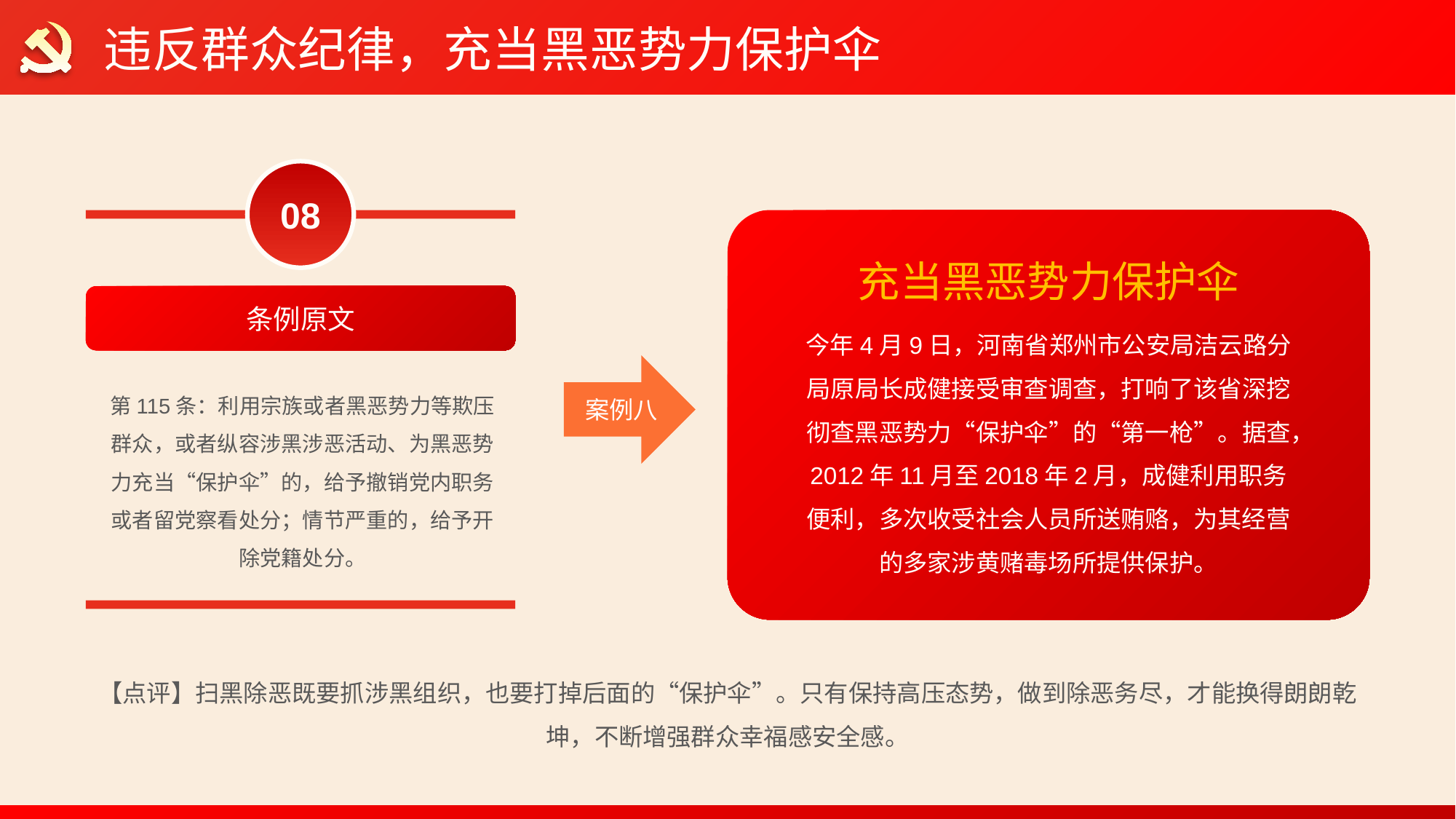

违反群众纪律，充当黑恶势力保护伞
08

充当黑恶势力保护伞
今年4月9日，河南省郑州市公安局洁云路分局原局长成健接受审查调查，打响了该省深挖彻查黑恶势力“保护伞”的“第一枪”。据查，2012年11月至2018年2月，成健利用职务便利，多次收受社会人员所送贿赂，为其经营的多家涉黄赌毒场所提供保护。
条例原文
案例八
第115条：利用宗族或者黑恶势力等欺压群众，或者纵容涉黑涉恶活动、为黑恶势力充当“保护伞”的，给予撤销党内职务或者留党察看处分；情节严重的，给予开除党籍处分。

【点评】扫黑除恶既要抓涉黑组织，也要打掉后面的“保护伞”。只有保持高压态势，做到除恶务尽，才能换得朗朗乾坤，不断增强群众幸福感安全感。